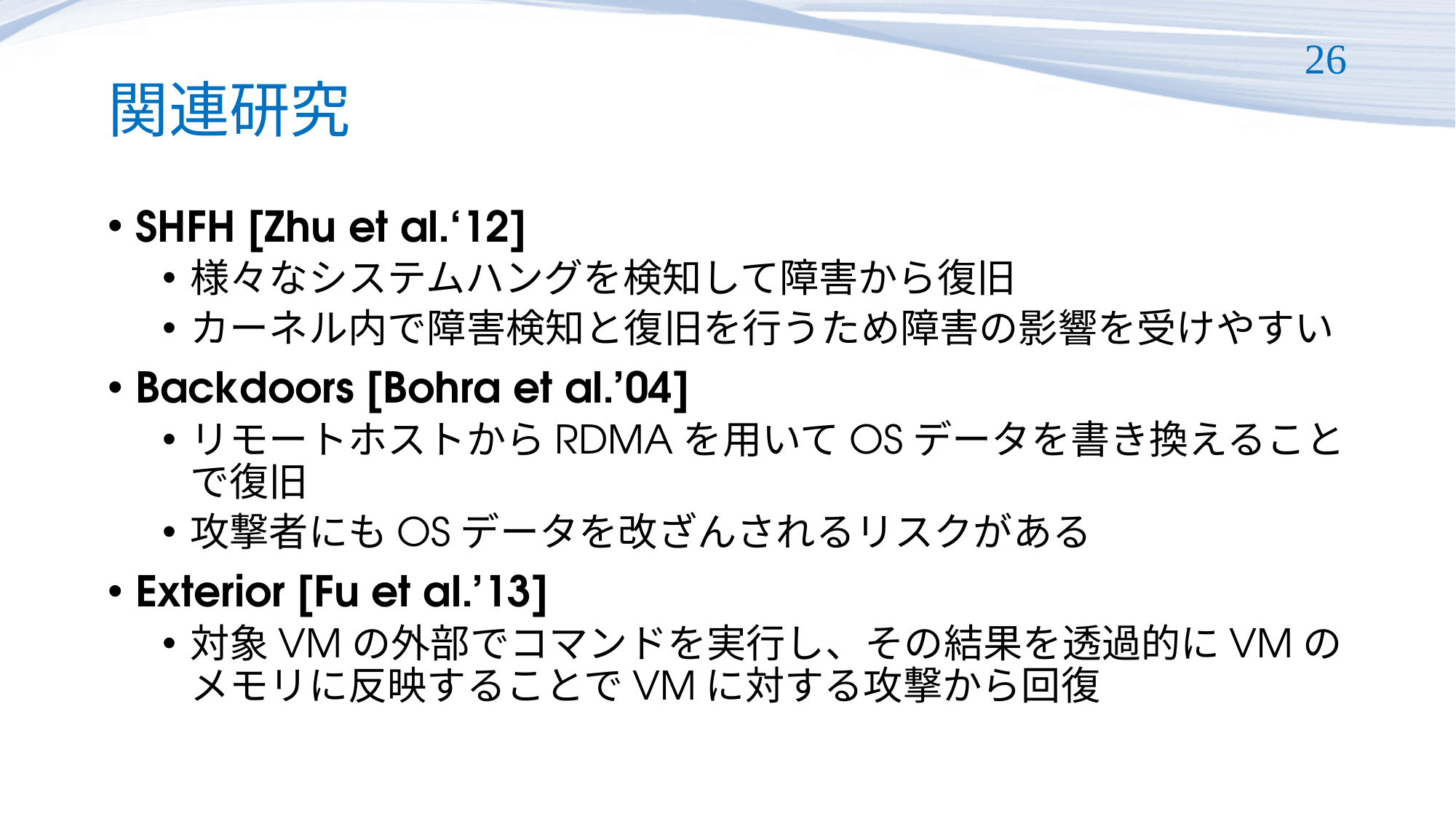

# 関連研究
26
SHFH [Zhu et al.‘12]
様々なシステムハングを検知して障害から復旧
カーネル内で障害検知と復旧を行うため障害の影響を受けやすい
Backdoors [Bohra et al.’04]
リモートホストからRDMAを用いてOSデータを書き換えることで復旧
攻撃者にもOSデータを改ざんされるリスクがある
Exterior [Fu et al.’13]
対象VMの外部でコマンドを実行し、その結果を透過的にVMのメモリに反映することでVMに対する攻撃から回復